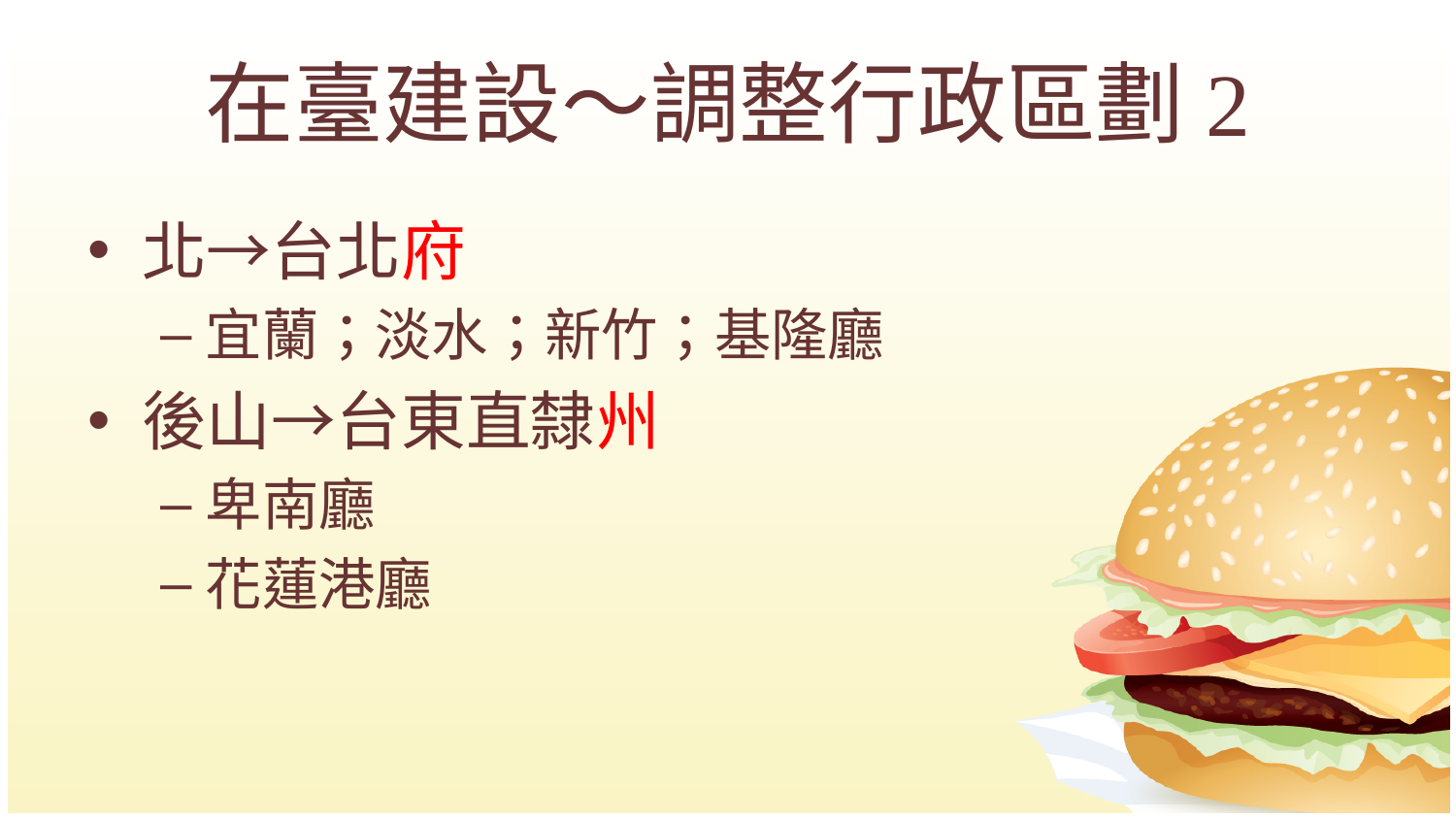

# 在臺建設～調整行政區劃2
北→台北府
宜蘭；淡水；新竹；基隆廳
後山→台東直隸州
卑南廳
花蓮港廳